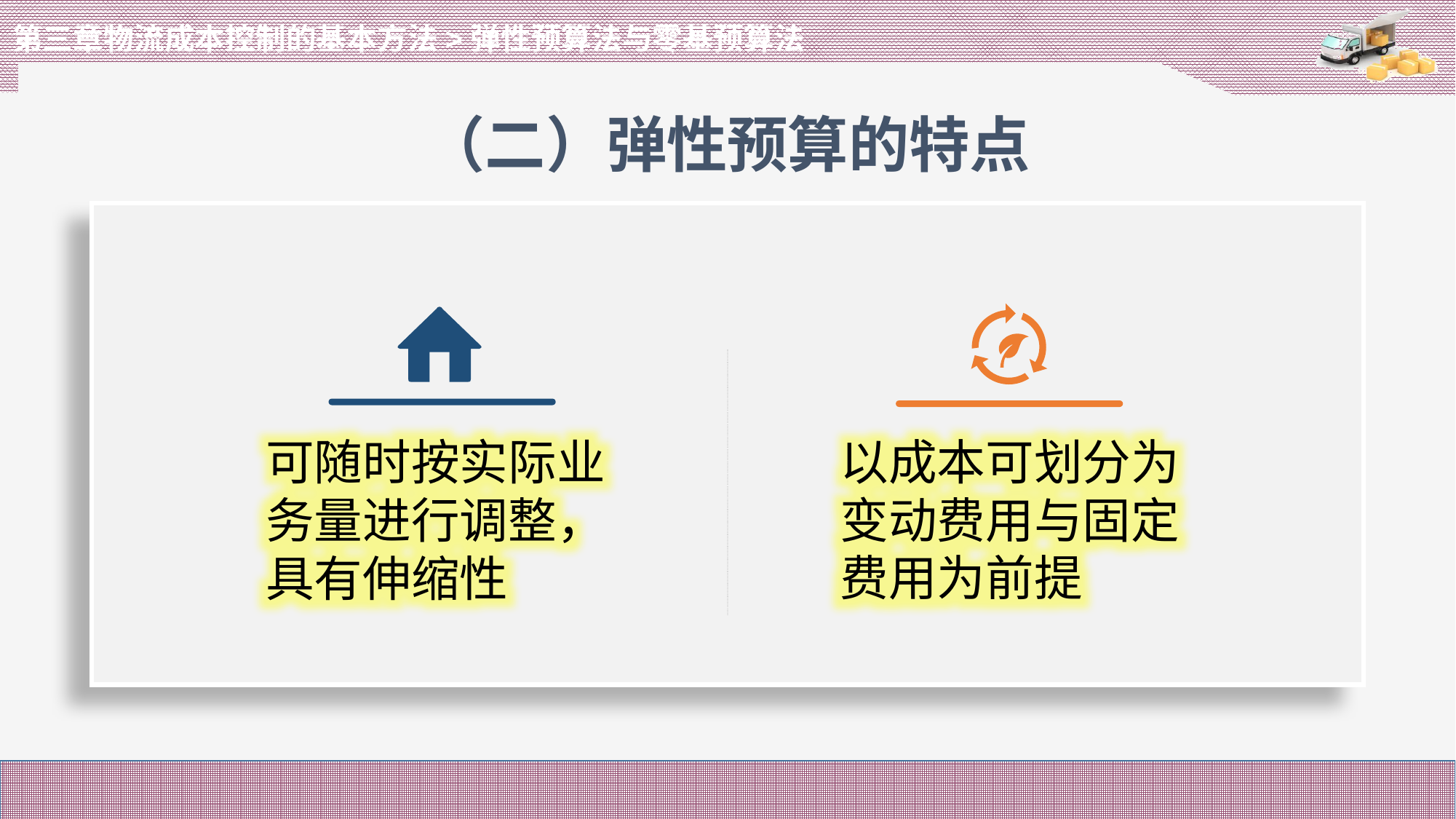

第三章物流成本控制的基本方法>弹性预算法与零基预算法
# （二）弹性预算的特点

以成本可划分为变动费用与固定费用为前提
可随时按实际业务量进行调整，具有伸缩性